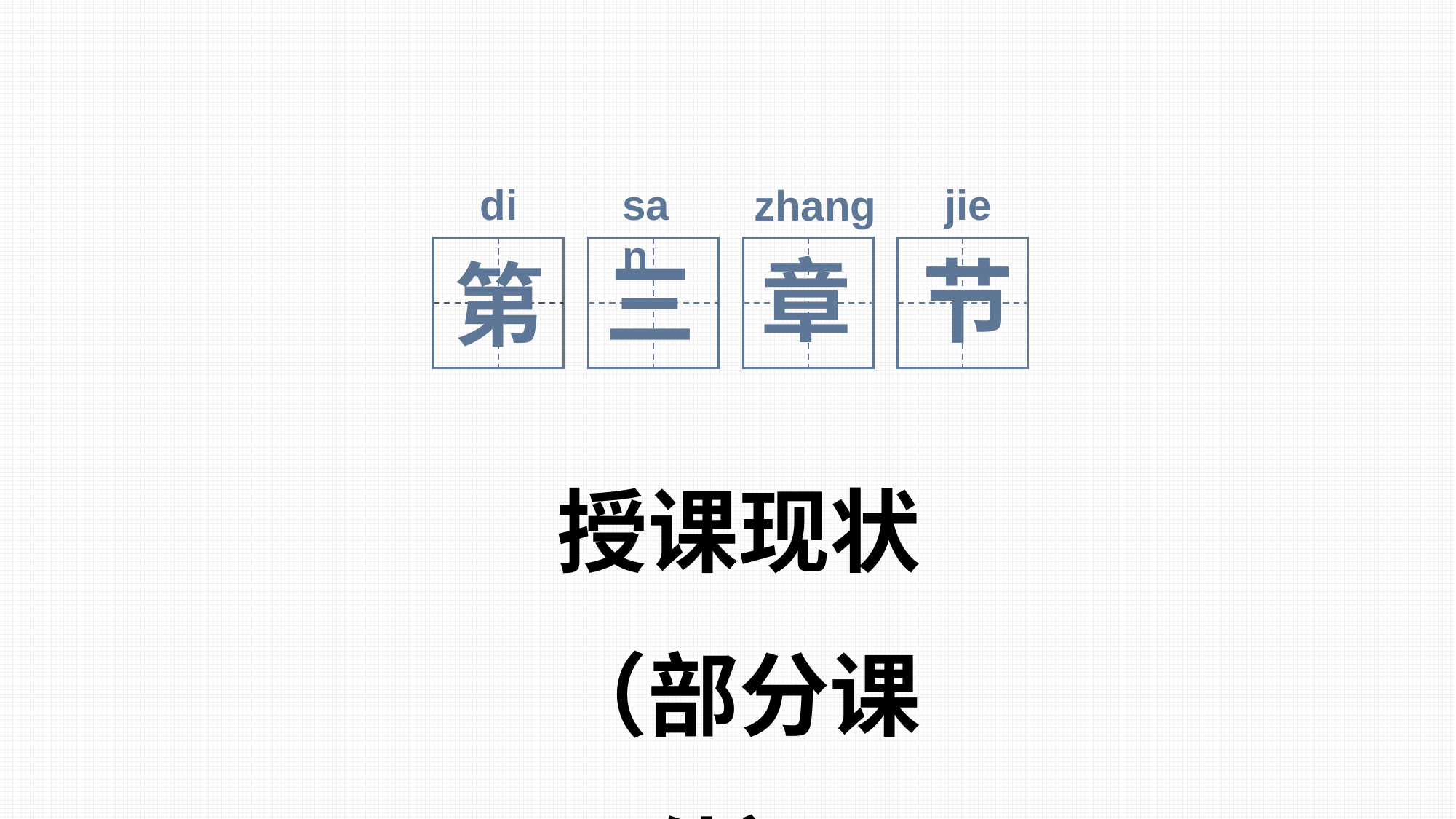

di
san
jie
zhang
章

第

三

节
授课现状（部分课件）